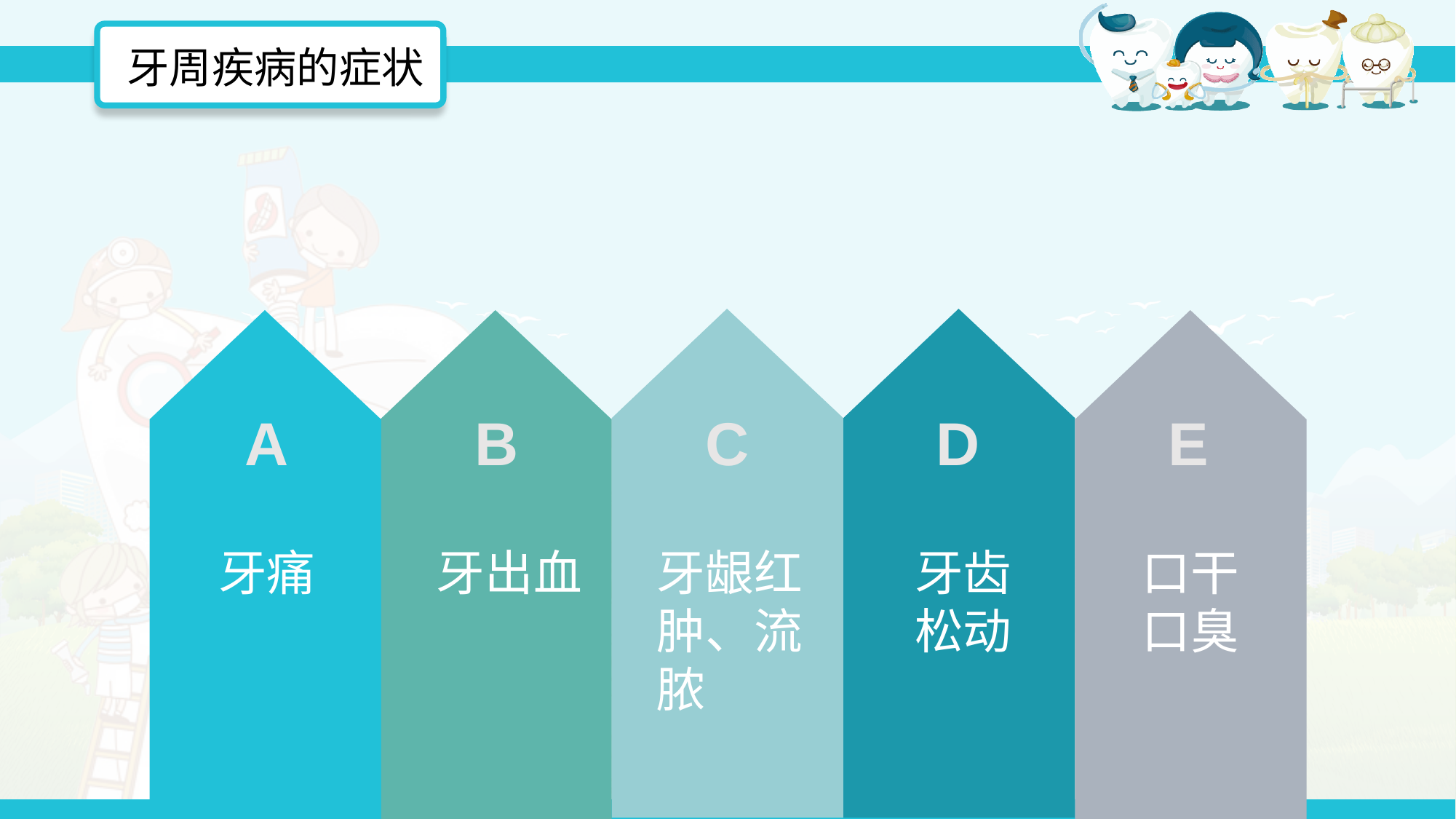

牙周疾病的症状

A
B
C
D
E
牙痛
牙出血
牙龈红肿、流脓
牙齿松动
口干
口臭